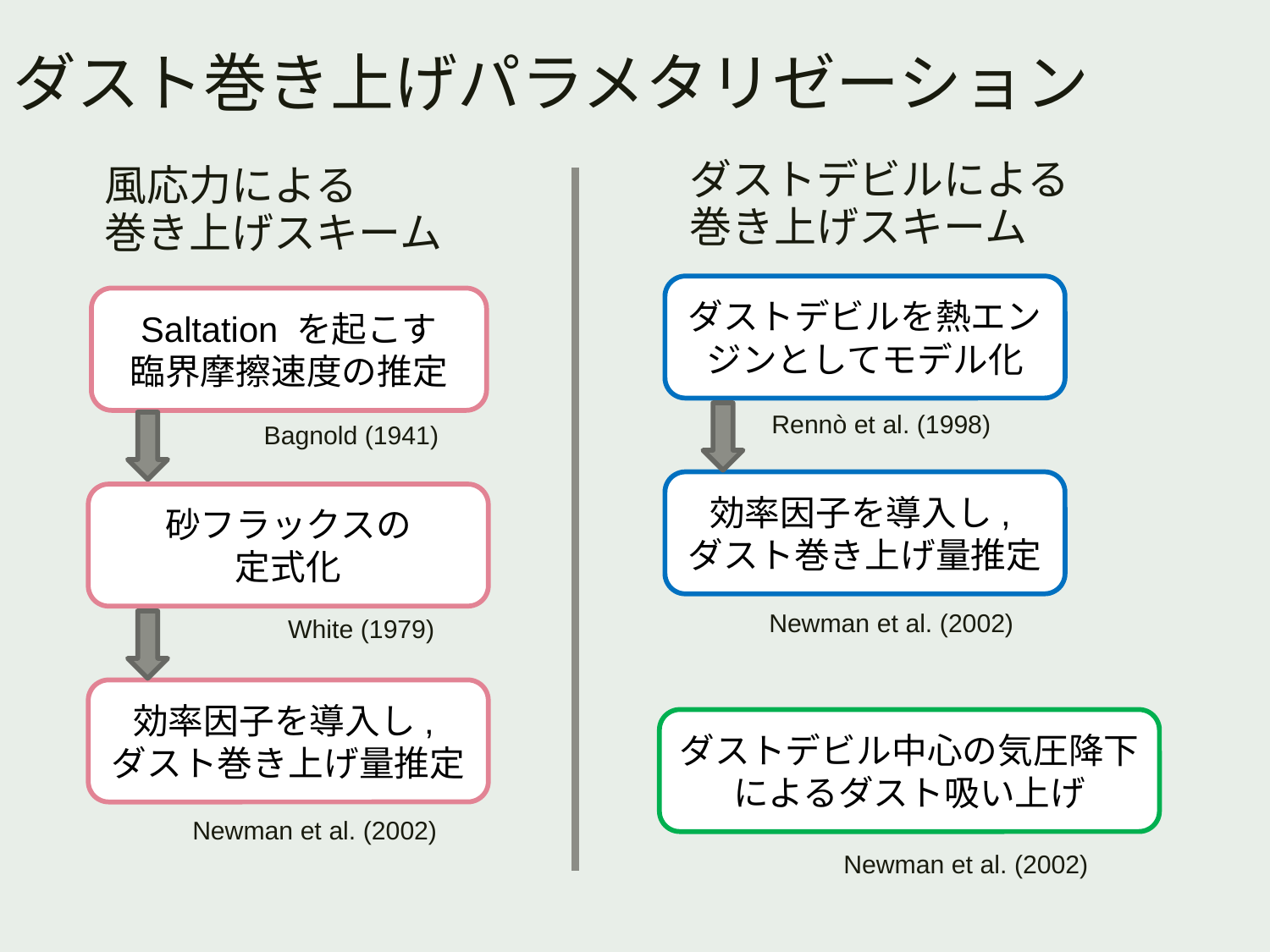

# ダスト巻き上げパラメタリゼーション
ダストデビルによる
巻き上げスキーム
風応力による
巻き上げスキーム
ダストデビルを熱エンジンとしてモデル化
Saltation を起こす
臨界摩擦速度の推定
Rennò et al. (1998)
Bagnold (1941)

効率因子を導入し,
ダスト巻き上げ量推定
砂フラックスの
定式化
Newman et al. (2002)
White (1979)

効率因子を導入し,
ダスト巻き上げ量推定
ダストデビル中心の気圧降下によるダスト吸い上げ
Newman et al. (2002)
Newman et al. (2002)